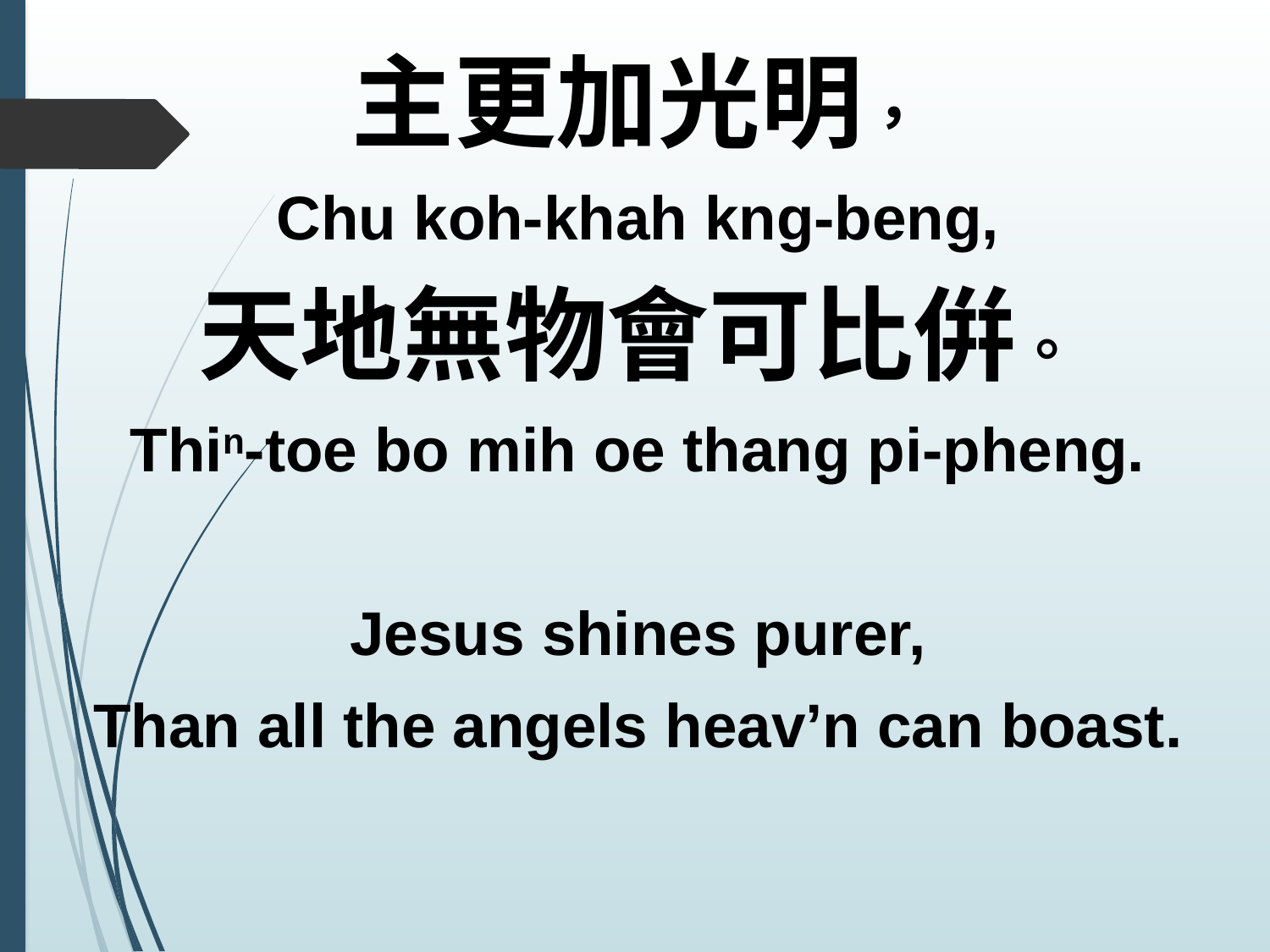

主更加光明，
Chu koh-khah kng-beng,
天地無物會可比倂。
Thin-toe bo mih oe thang pi-pheng.

Jesus shines purer,
Than all the angels heav’n can boast.